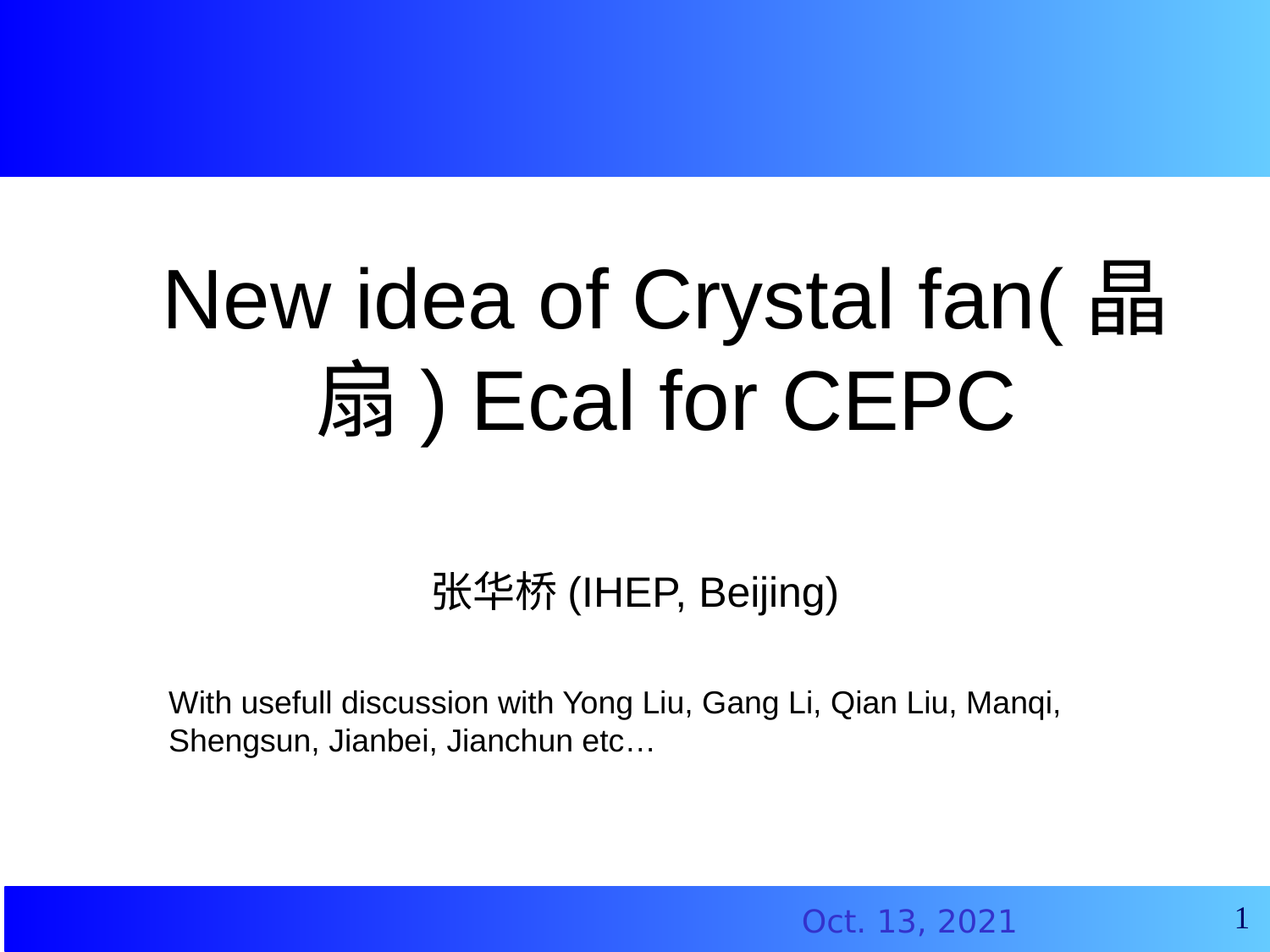

New idea of Crystal fan(晶扇) Ecal for CEPC
张华桥(IHEP, Beijing)
With usefull discussion with Yong Liu, Gang Li, Qian Liu, Manqi, Shengsun, Jianbei, Jianchun etc…
1